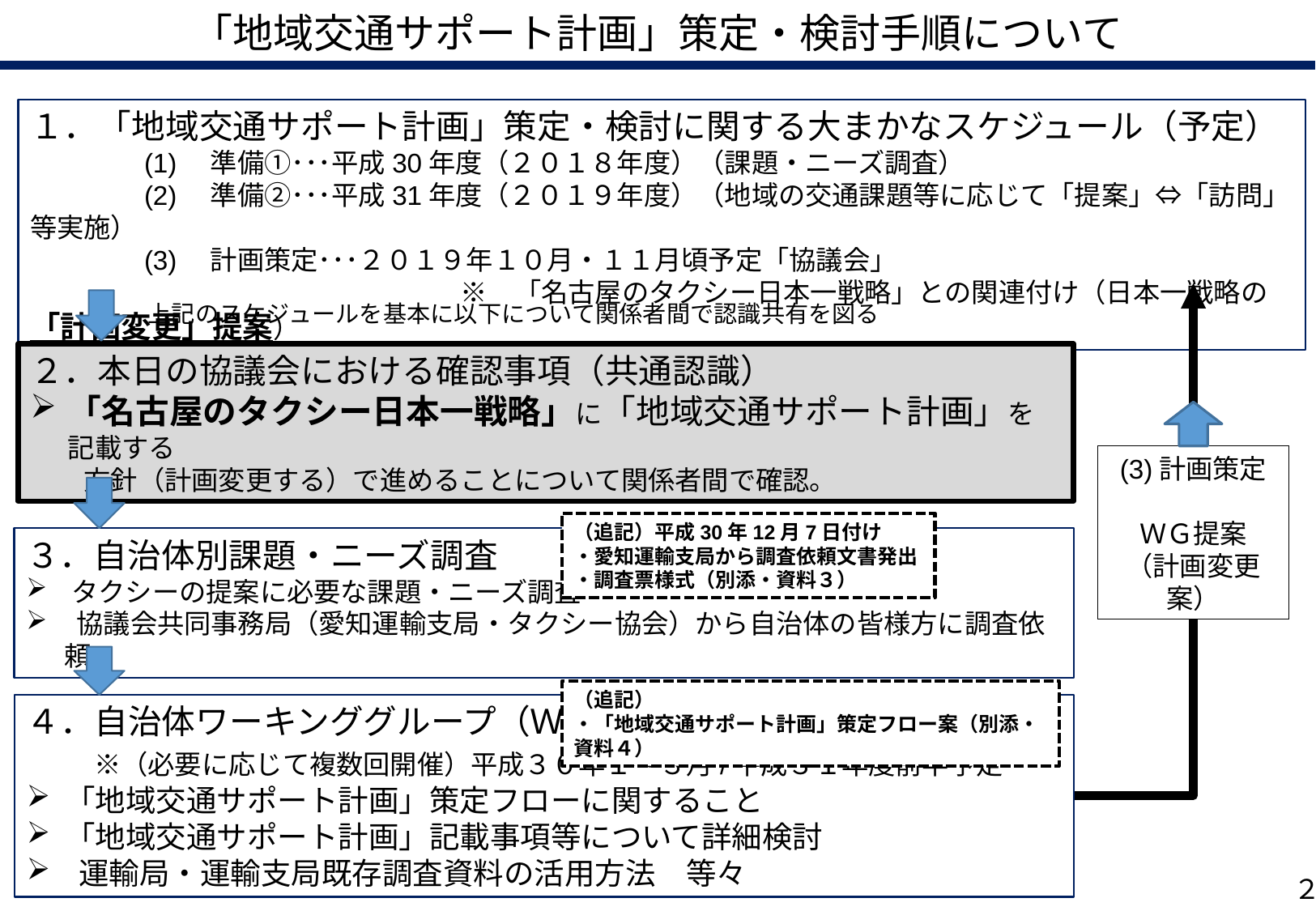

「地域交通サポート計画」策定・検討手順について
１．「地域交通サポート計画」策定・検討に関する大まかなスケジュール（予定）
　　　　(1)　準備①･･･平成30年度（２０１８年度）（課題・ニーズ調査）
　　　　(2)　準備②･･･平成31年度（２０１９年度）（地域の交通課題等に応じて「提案」⇔「訪問」等実施）
　　　　(3)　計画策定･･･２０１９年１０月・１１月頃予定「協議会」
　　　　　　　　　　　　　　　　※　「名古屋のタクシー日本一戦略」との関連付け（日本一戦略の「計画変更」提案）

上記のスケジュールを基本に以下について関係者間で認識共有を図る
２．本日の協議会における確認事項（共通認識）
「名古屋のタクシー日本一戦略」に「地域交通サポート計画」を記載する
　　方針（計画変更する）で進めることについて関係者間で確認。

(3)計画策定

ＷＧ提案
（計画変更案）

（追記）平成30年12月7日付け
・愛知運輸支局から調査依頼文書発出
・調査票様式（別添・資料３）
３．自治体別課題・ニーズ調査
タクシーの提案に必要な課題・ニーズ調査
 協議会共同事務局（愛知運輸支局・タクシー協会）から自治体の皆様方に調査依頼

（追記）
・「地域交通サポート計画」策定フロー案（別添・資料４）
４．自治体ワーキンググループ（ＷＧ）
　　※（必要に応じて複数回開催）平成３０年１～３月/平成３１年度前半予定
「地域交通サポート計画」策定フローに関すること
「地域交通サポート計画」記載事項等について詳細検討
 運輸局・運輸支局既存調査資料の活用方法　等々
２